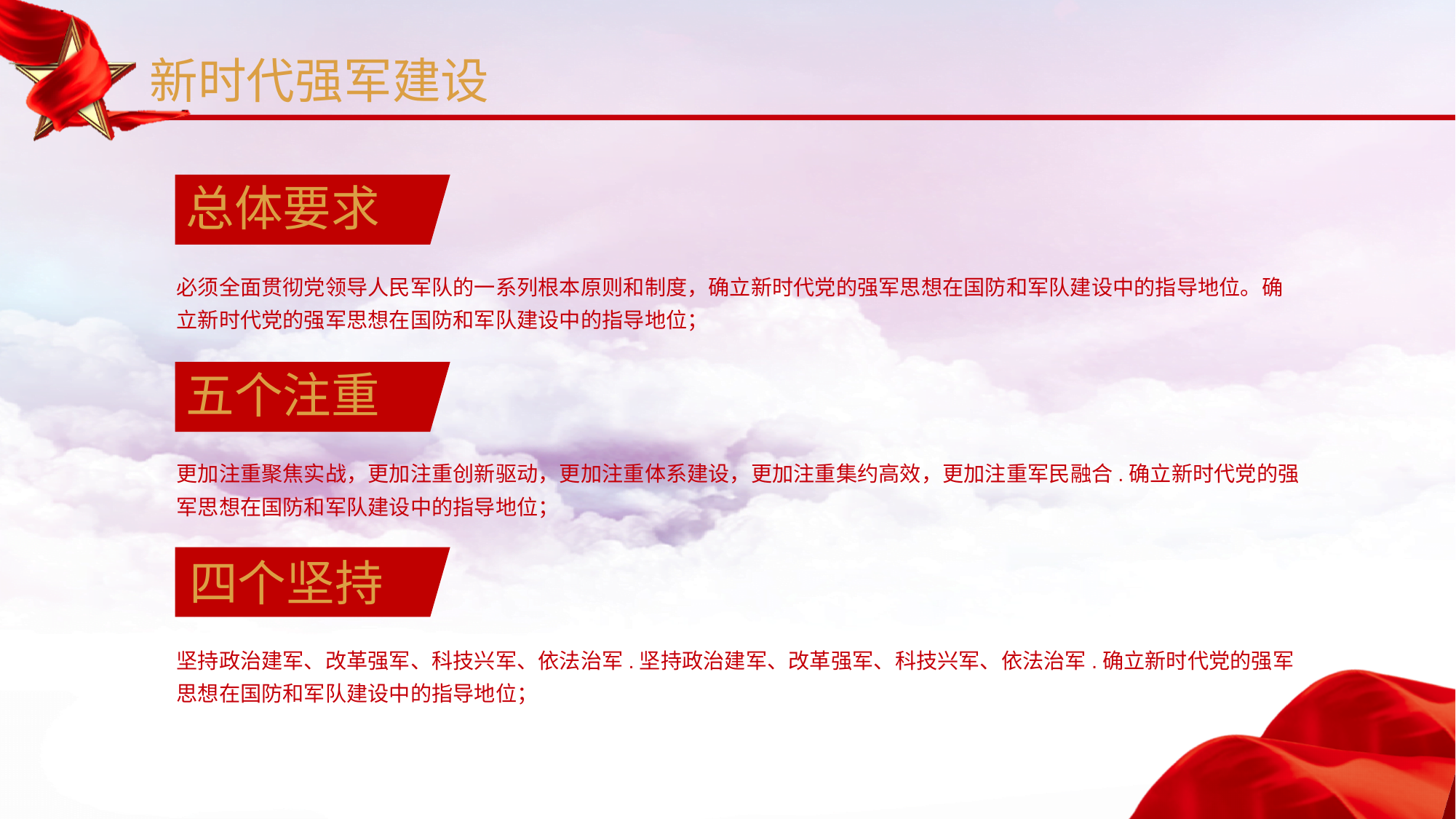

新时代强军建设
总体要求

必须全面贯彻党领导人民军队的一系列根本原则和制度，确立新时代党的强军思想在国防和军队建设中的指导地位。确立新时代党的强军思想在国防和军队建设中的指导地位；
五个注重

更加注重聚焦实战，更加注重创新驱动，更加注重体系建设，更加注重集约高效，更加注重军民融合.确立新时代党的强军思想在国防和军队建设中的指导地位；
四个坚持

坚持政治建军、改革强军、科技兴军、依法治军.坚持政治建军、改革强军、科技兴军、依法治军.确立新时代党的强军思想在国防和军队建设中的指导地位；